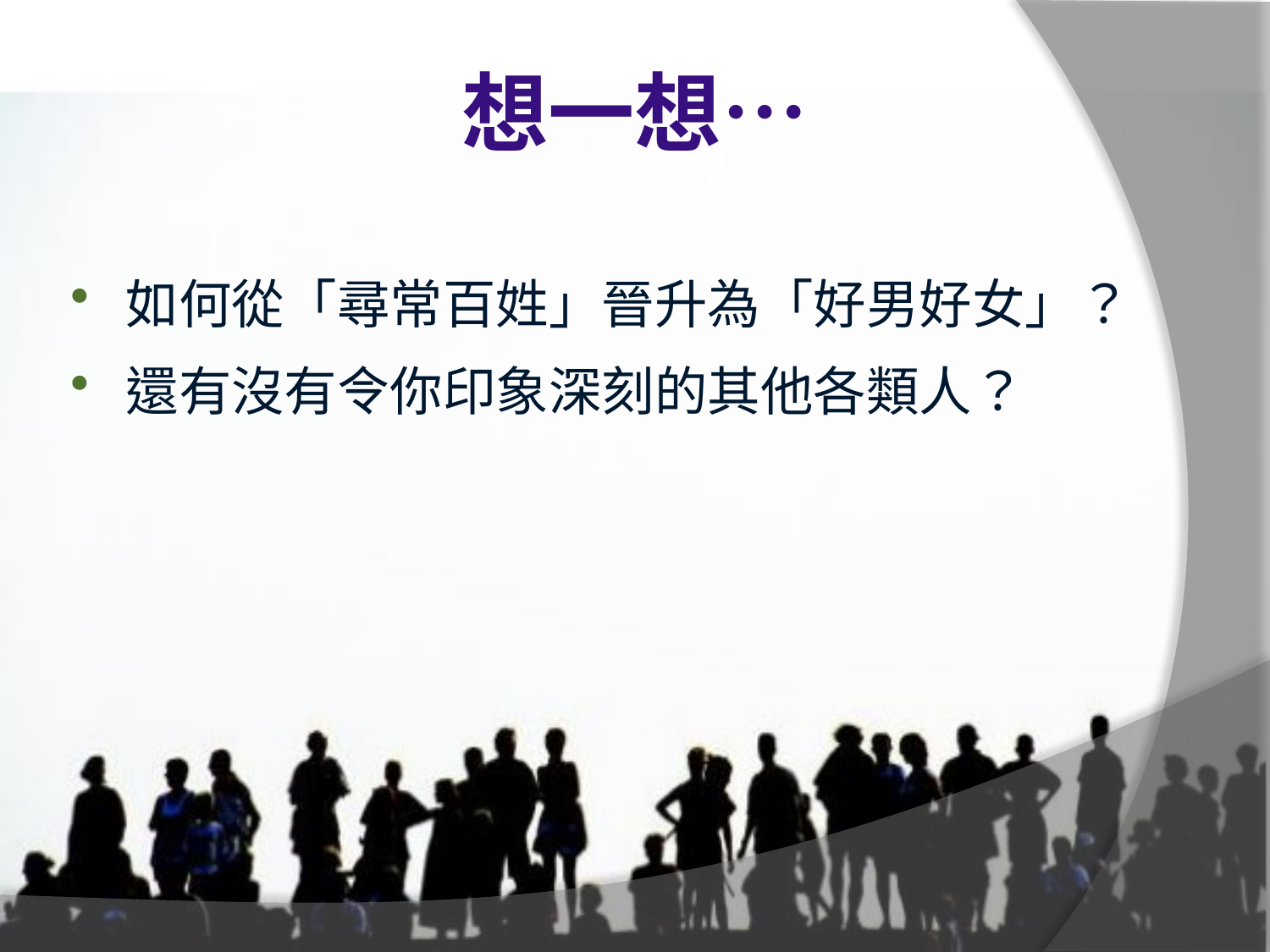

# 想一想…
如何從「尋常百姓」晉升為「好男好女」？
還有沒有令你印象深刻的其他各類人？